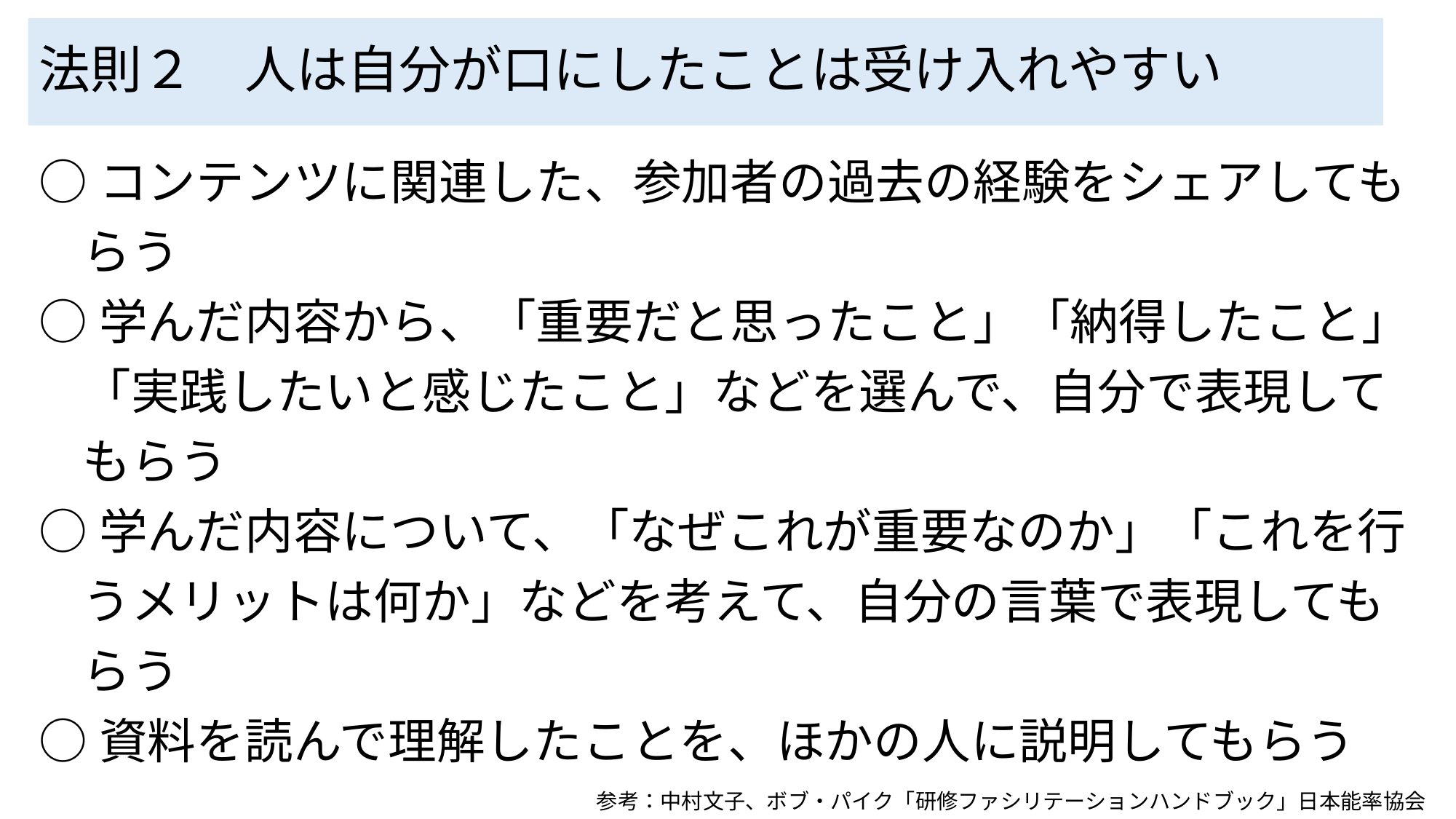

# 法則２　人は自分が口にしたことは受け入れやすい
○コンテンツに関連した、参加者の過去の経験をシェアしてもらう
○学んだ内容から、「重要だと思ったこと」「納得したこと」「実践したいと感じたこと」などを選んで、自分で表現してもらう
○学んだ内容について、「なぜこれが重要なのか」「これを行うメリットは何か」などを考えて、自分の言葉で表現してもらう
○資料を読んで理解したことを、ほかの人に説明してもらう
参考：中村文子、ボブ・パイク「研修ファシリテーションハンドブック」日本能率協会マネジメントセンター